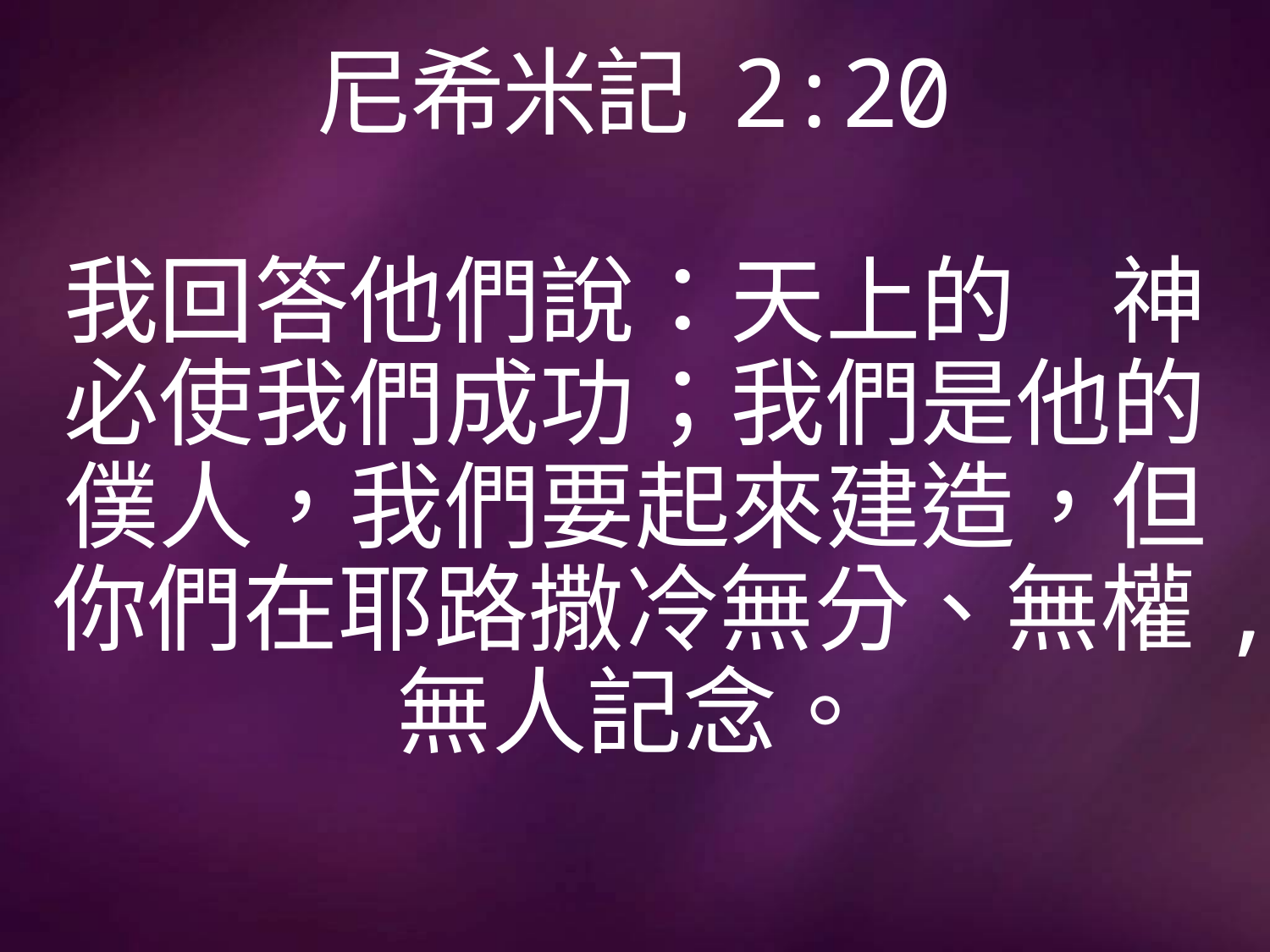

# 尼希米記 2:20
我回答他們說：天上的　神必使我們成功；我們是他的僕人，我們要起來建造，但你們在耶路撒冷無分、無權,無人記念。